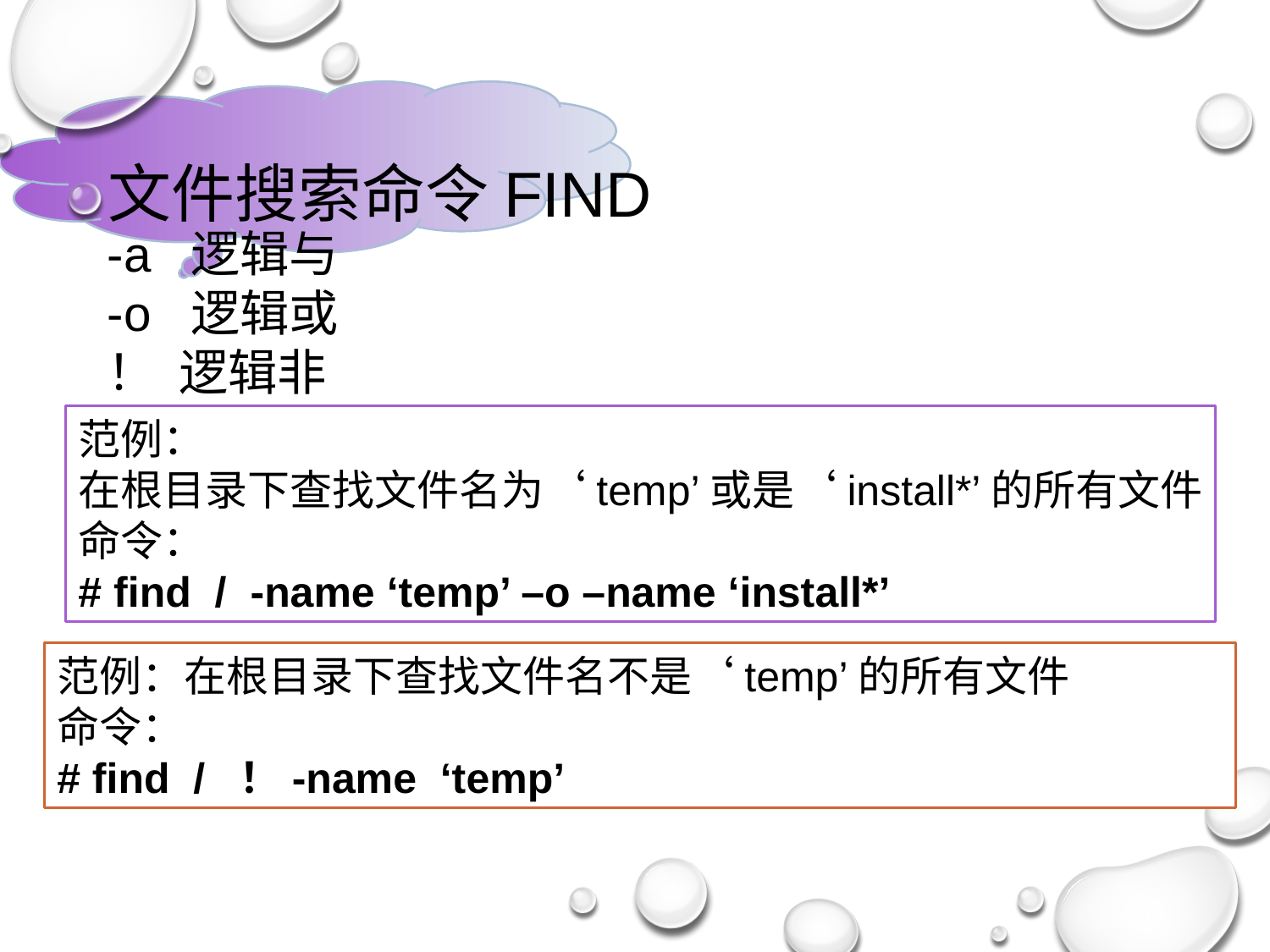

# 文件搜索命令find
-a  逻辑与
-o  逻辑或
！  逻辑非
范例：
在根目录下查找文件名为‘temp’或是‘install*’的所有文件
命令：
# find  /  -name ‘temp’ –o –name ‘install*’
范例：在根目录下查找文件名不是‘temp’的所有文件
命令：
# find  /  ！-name  ‘temp’